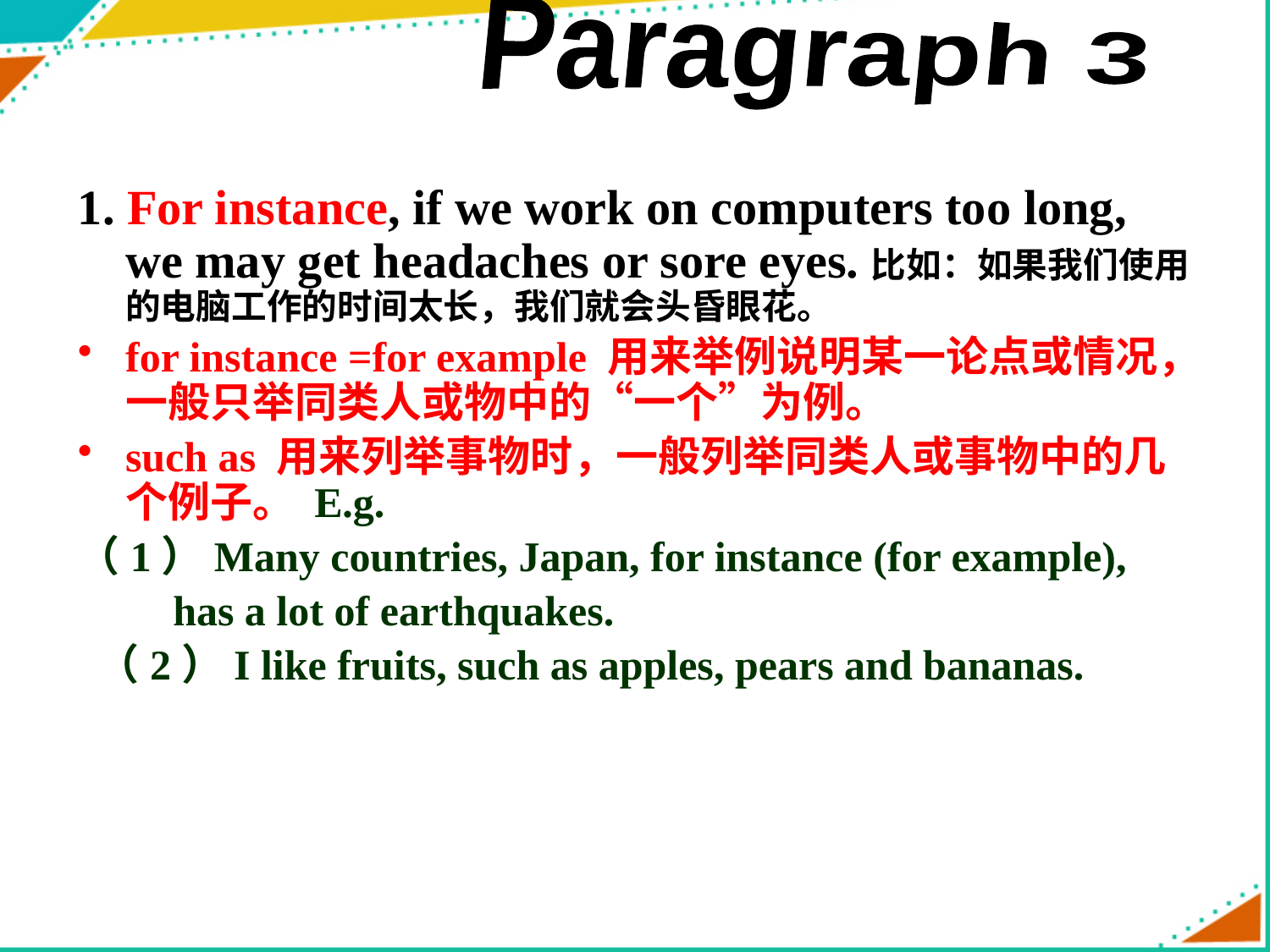

Paragraph 3
1. For instance, if we work on computers too long, we may get headaches or sore eyes.比如：如果我们使用的电脑工作的时间太长，我们就会头昏眼花。
for instance =for example 用来举例说明某一论点或情况，一般只举同类人或物中的“一个”为例。
such as 用来列举事物时，一般列举同类人或事物中的几个例子。 E.g.
（1）Many countries, Japan, for instance (for example),
         has a lot of earthquakes.
 （2）I like fruits, such as apples, pears and bananas.